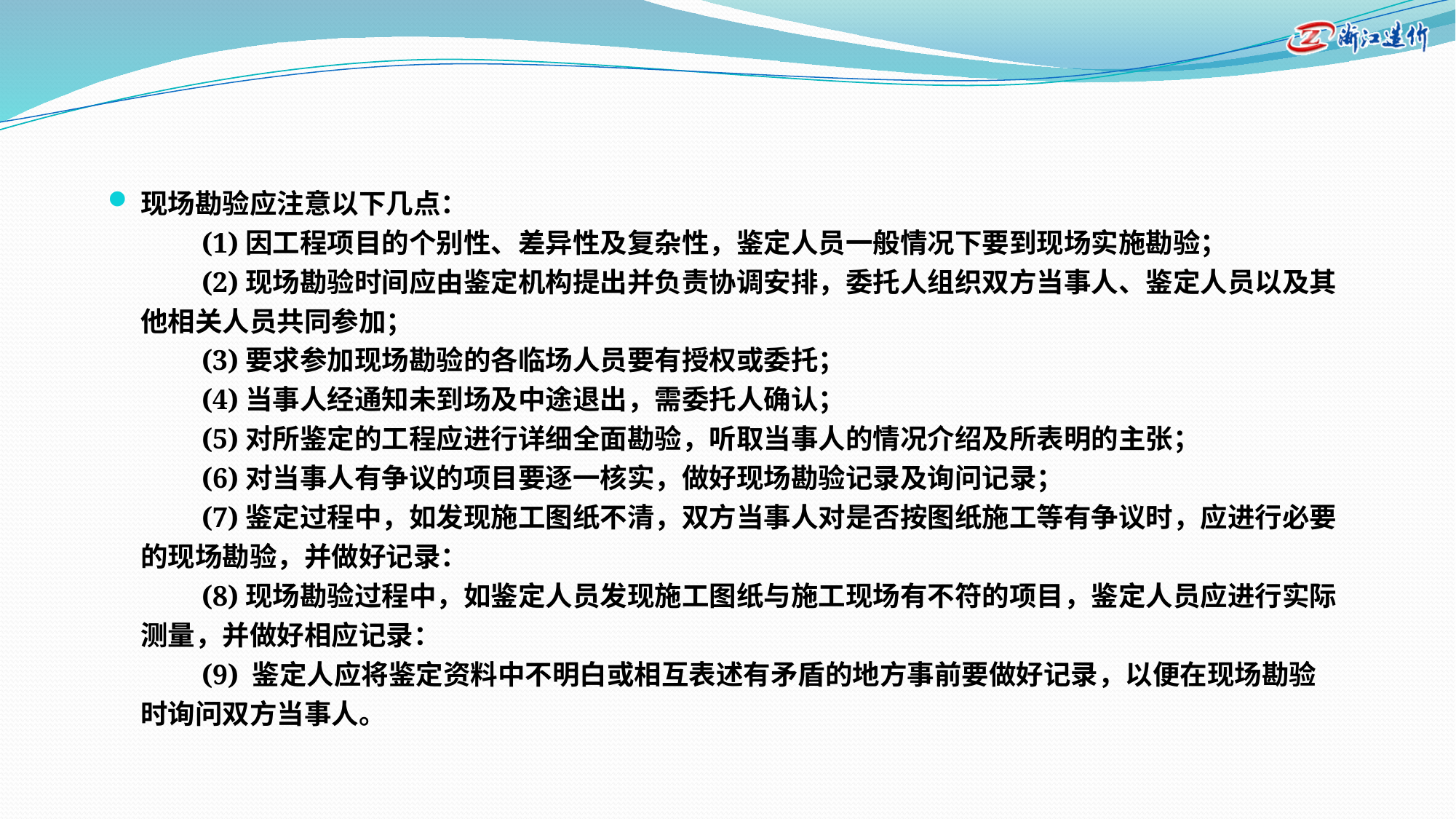

现场勘验应注意以下几点： 
　　(1)因工程项目的个别性、差异性及复杂性，鉴定人员一般情况下要到现场实施勘验； 
　　(2)现场勘验时间应由鉴定机构提出并负责协调安排，委托人组织双方当事人、鉴定人员以及其他相关人员共同参加； 
　　(3)要求参加现场勘验的各临场人员要有授权或委托； 
　　(4)当事人经通知未到场及中途退出，需委托人确认； 
　　(5)对所鉴定的工程应进行详细全面勘验，听取当事人的情况介绍及所表明的主张； 
　　(6)对当事人有争议的项目要逐一核实，做好现场勘验记录及询问记录； 
　　(7)鉴定过程中，如发现施工图纸不清，双方当事人对是否按图纸施工等有争议时，应进行必要的现场勘验，并做好记录： 
　　(8)现场勘验过程中，如鉴定人员发现施工图纸与施工现场有不符的项目，鉴定人员应进行实际测量，并做好相应记录： 
　　(9) 鉴定人应将鉴定资料中不明白或相互表述有矛盾的地方事前要做好记录，以便在现场勘验时询问双方当事人。